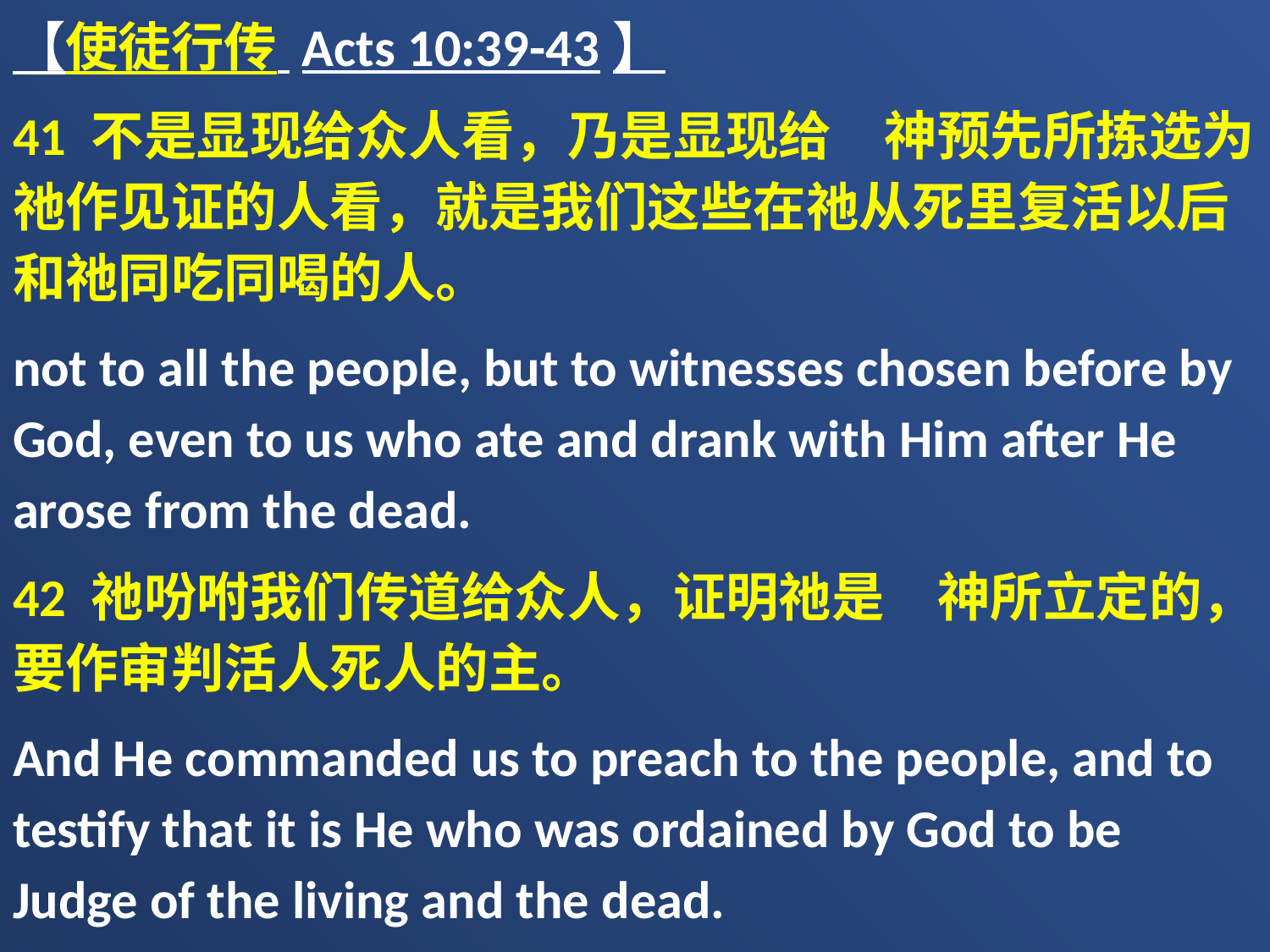

【使徒行传 Acts 10:39-43】
41 不是显现给众人看，乃是显现给　神预先所拣选为祂作见证的人看，就是我们这些在祂从死里复活以后和祂同吃同喝的人。
not to all the people, but to witnesses chosen before by God, even to us who ate and drank with Him after He arose from the dead.
42 祂吩咐我们传道给众人，证明祂是　神所立定的，要作审判活人死人的主。
And He commanded us to preach to the people, and to testify that it is He who was ordained by God to be Judge of the living and the dead.